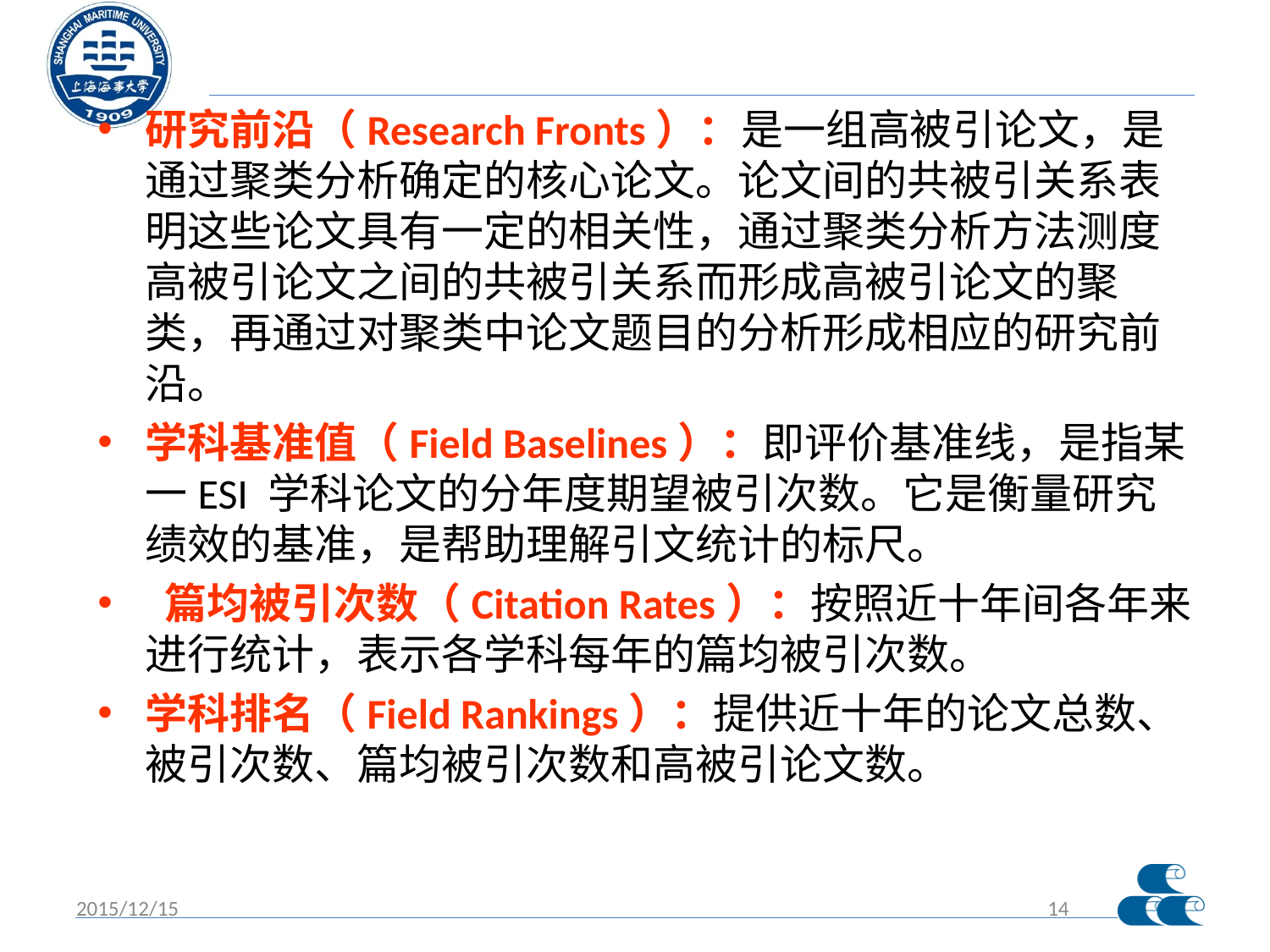

研究前沿（Research Fronts）：是一组高被引论文，是通过聚类分析确定的核心论文。论文间的共被引关系表明这些论文具有一定的相关性，通过聚类分析方法测度高被引论文之间的共被引关系而形成高被引论文的聚类，再通过对聚类中论文题目的分析形成相应的研究前沿。
学科基准值（Field Baselines）：即评价基准线，是指某一ESI 学科论文的分年度期望被引次数。它是衡量研究绩效的基准，是帮助理解引文统计的标尺。
 篇均被引次数（Citation Rates）：按照近十年间各年来进行统计，表示各学科每年的篇均被引次数。
学科排名（Field Rankings）：提供近十年的论文总数、被引次数、篇均被引次数和高被引论文数。

2015/12/15
14